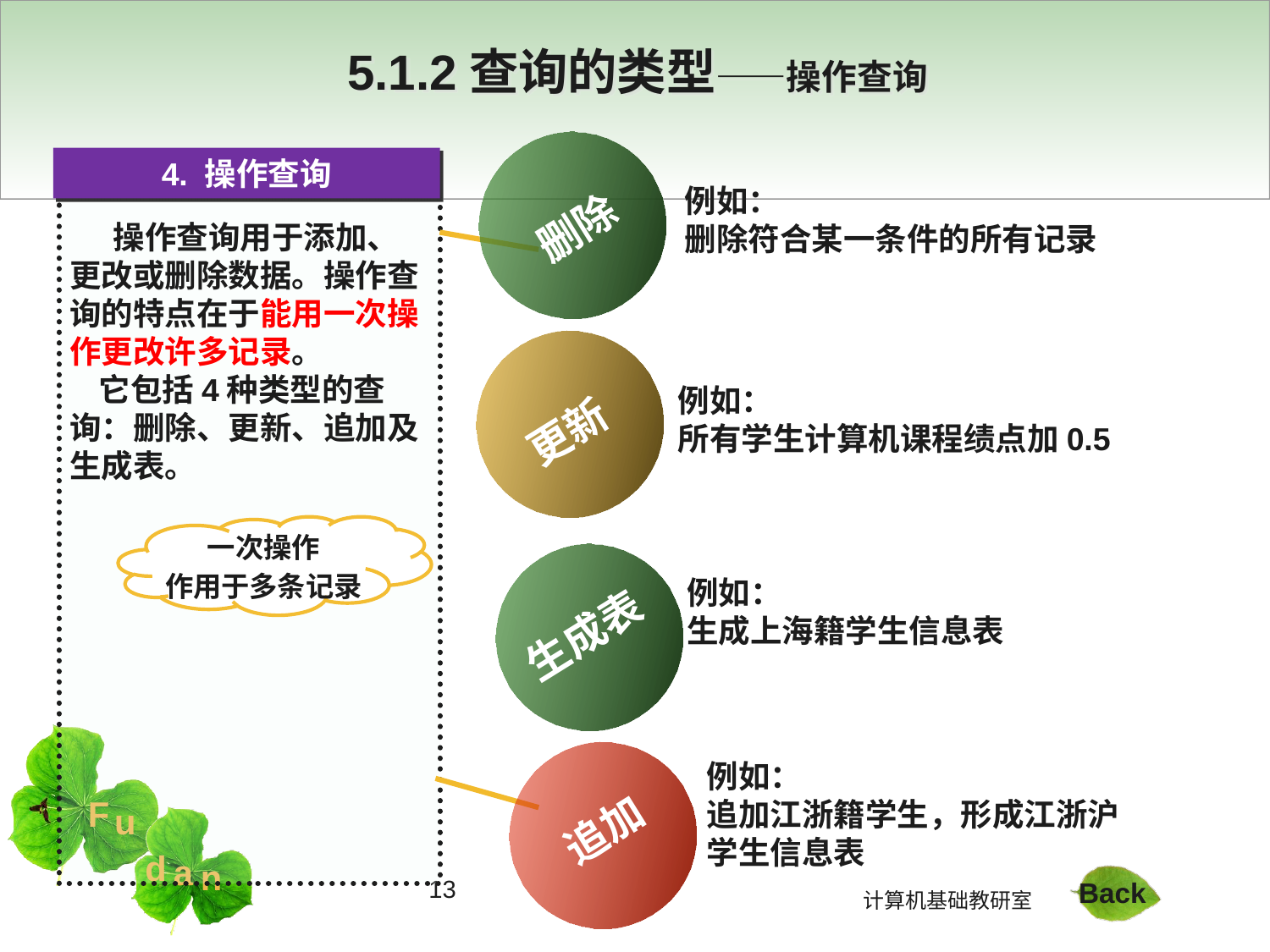

# 5.1.2查询的类型——操作查询

4. 操作查询
例如：
删除符合某一条件的所有记录
删除

     操作查询用于添加、更改或删除数据。操作查询的特点在于能用一次操作更改许多记录。
   它包括4种类型的查询：删除、更新、追加及生成表。

例如：
所有学生计算机课程绩点加0.5
更新
一次操作
作用于多条记录

例如：
生成上海籍学生信息表
追加
生成表

例如：
追加江浙籍学生，形成江浙沪学生信息表

追加
13
Back